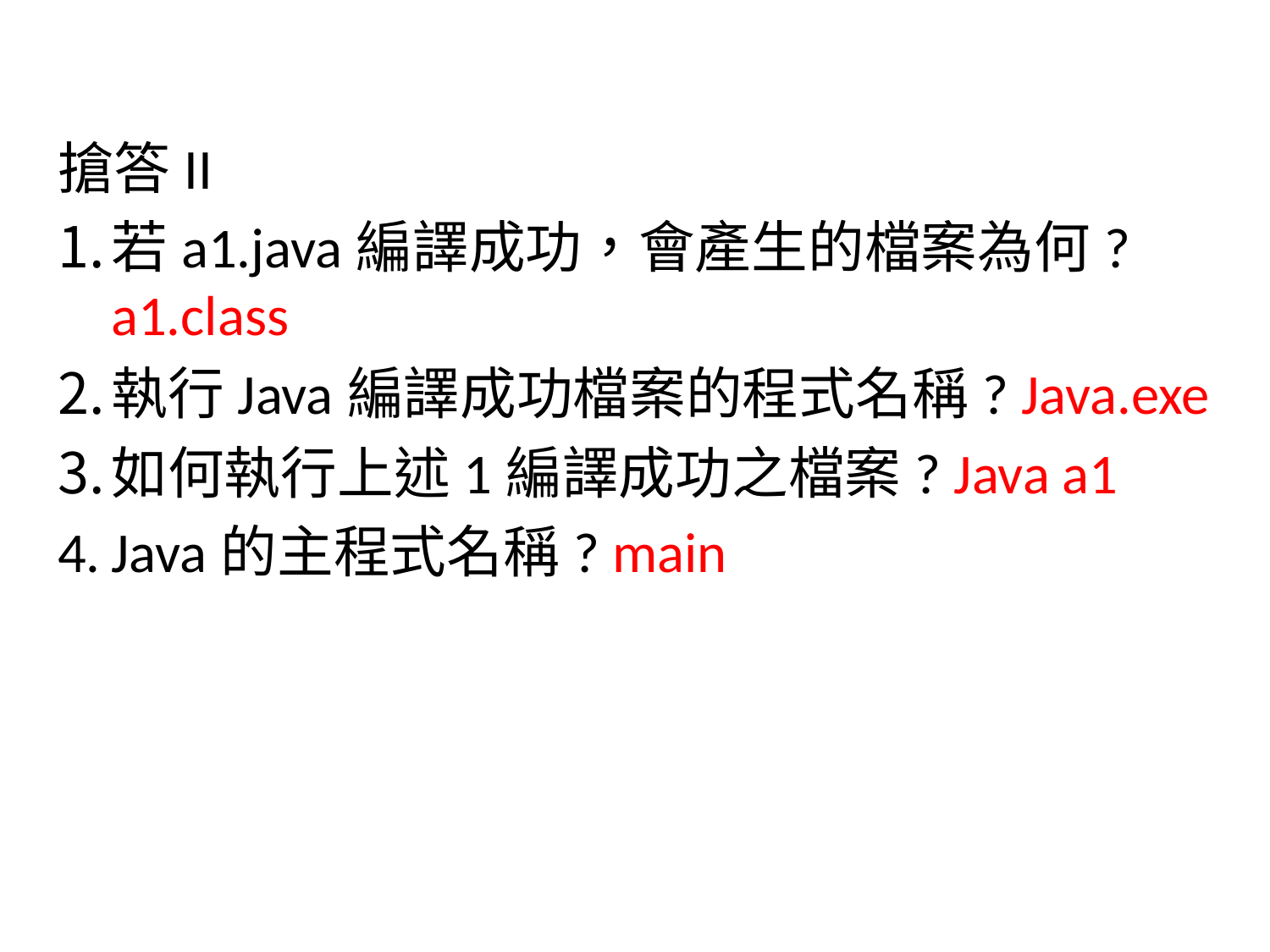

搶答II
若a1.java編譯成功，會產生的檔案為何? a1.class
執行Java編譯成功檔案的程式名稱? Java.exe
如何執行上述1編譯成功之檔案? Java a1
Java的主程式名稱? main